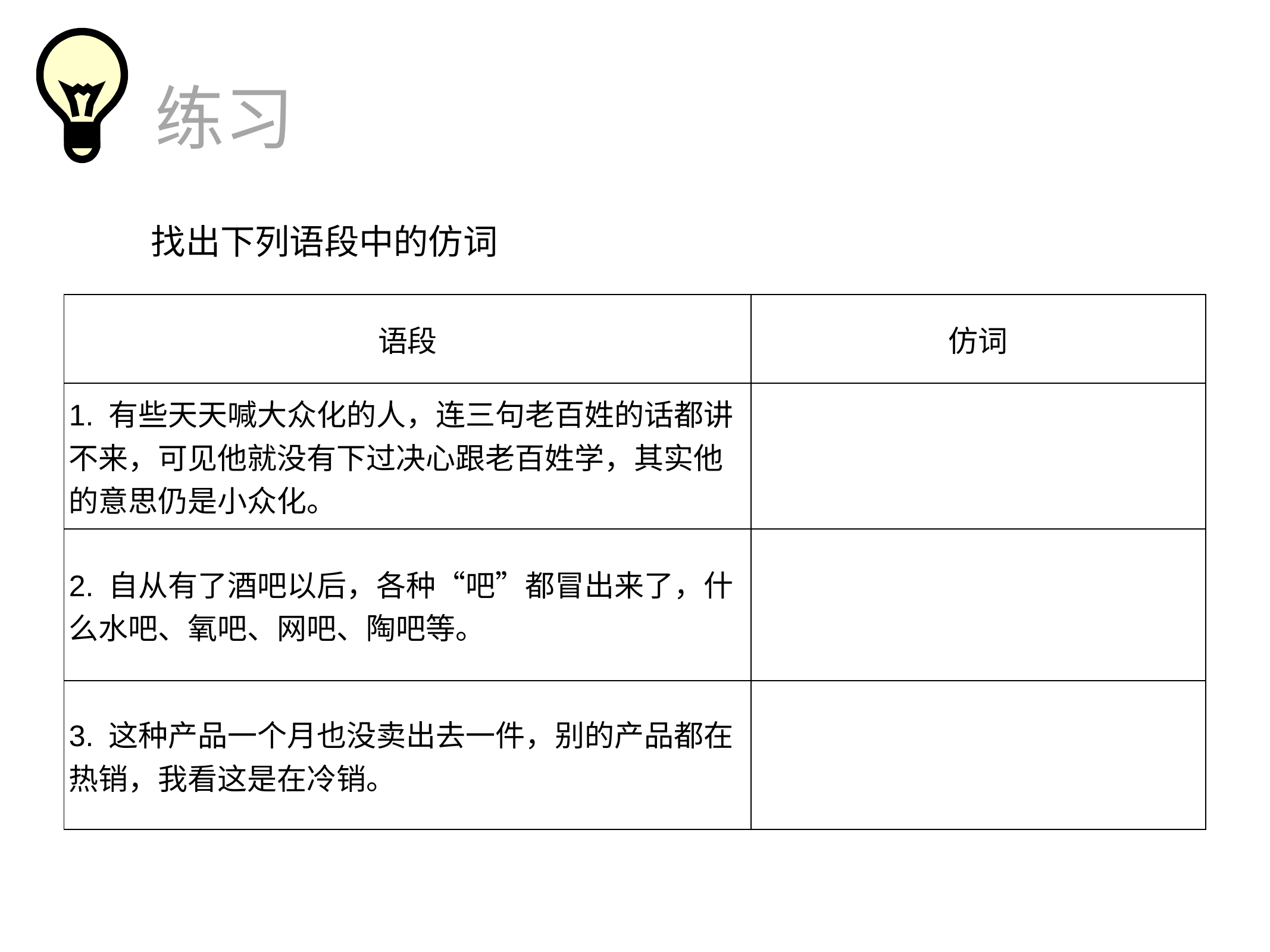

练习
找出下列语段中的仿词
| 语段 | 仿词 |
| --- | --- |
| 1. 有些天天喊大众化的人，连三句老百姓的话都讲不来，可见他就没有下过决心跟老百姓学，其实他的意思仍是小众化。 |  |
| 2. 自从有了酒吧以后，各种“吧”都冒出来了，什么水吧、氧吧、网吧、陶吧等。 |  |
| 3. 这种产品一个月也没卖出去一件，别的产品都在热销，我看这是在冷销。 |  |